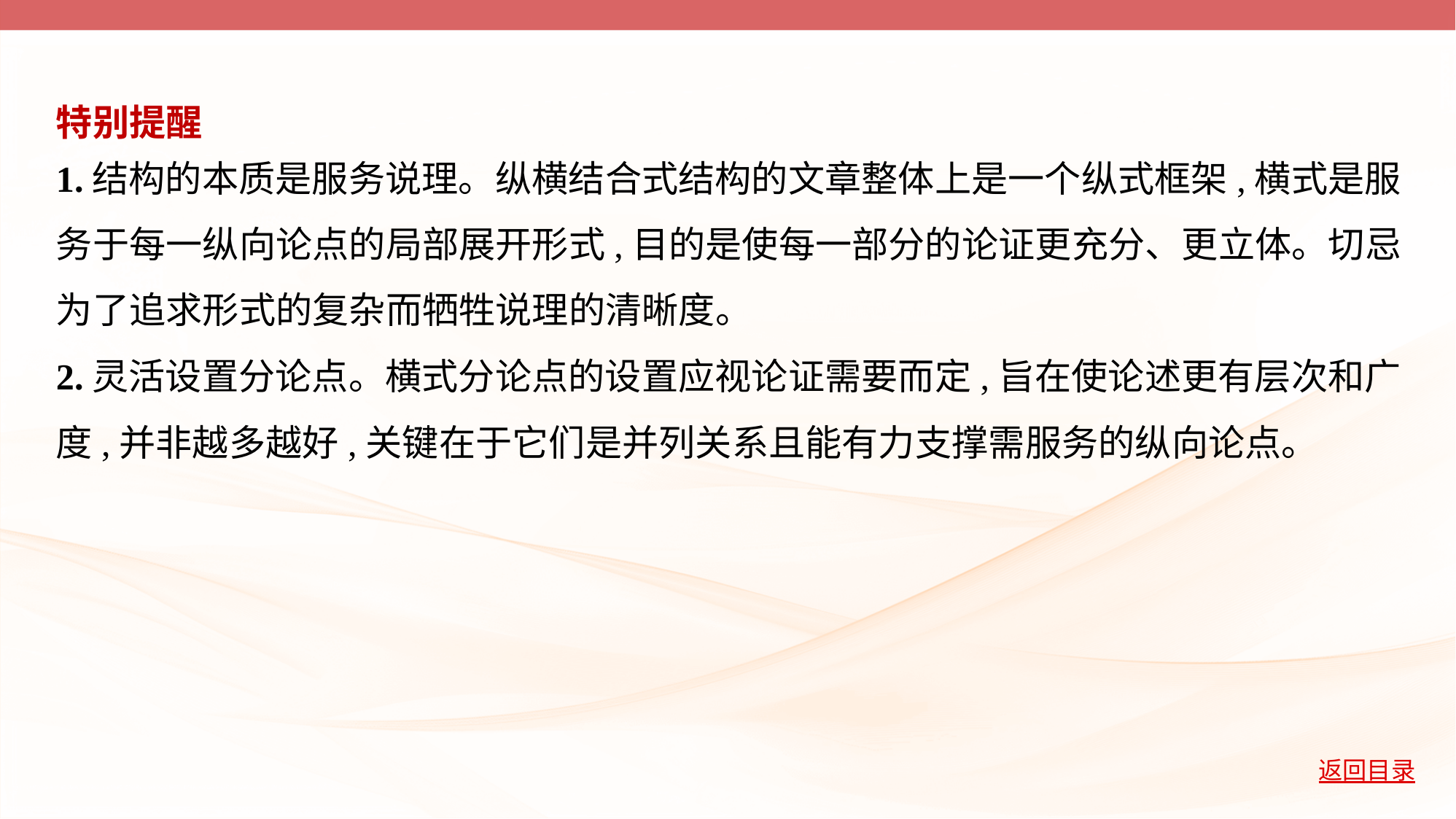

特别提醒
1.结构的本质是服务说理。纵横结合式结构的文章整体上是一个纵式框架,横式是服
务于每一纵向论点的局部展开形式,目的是使每一部分的论证更充分、更立体。切忌
为了追求形式的复杂而牺牲说理的清晰度。
2.灵活设置分论点。横式分论点的设置应视论证需要而定,旨在使论述更有层次和广
度,并非越多越好,关键在于它们是并列关系且能有力支撑需服务的纵向论点。